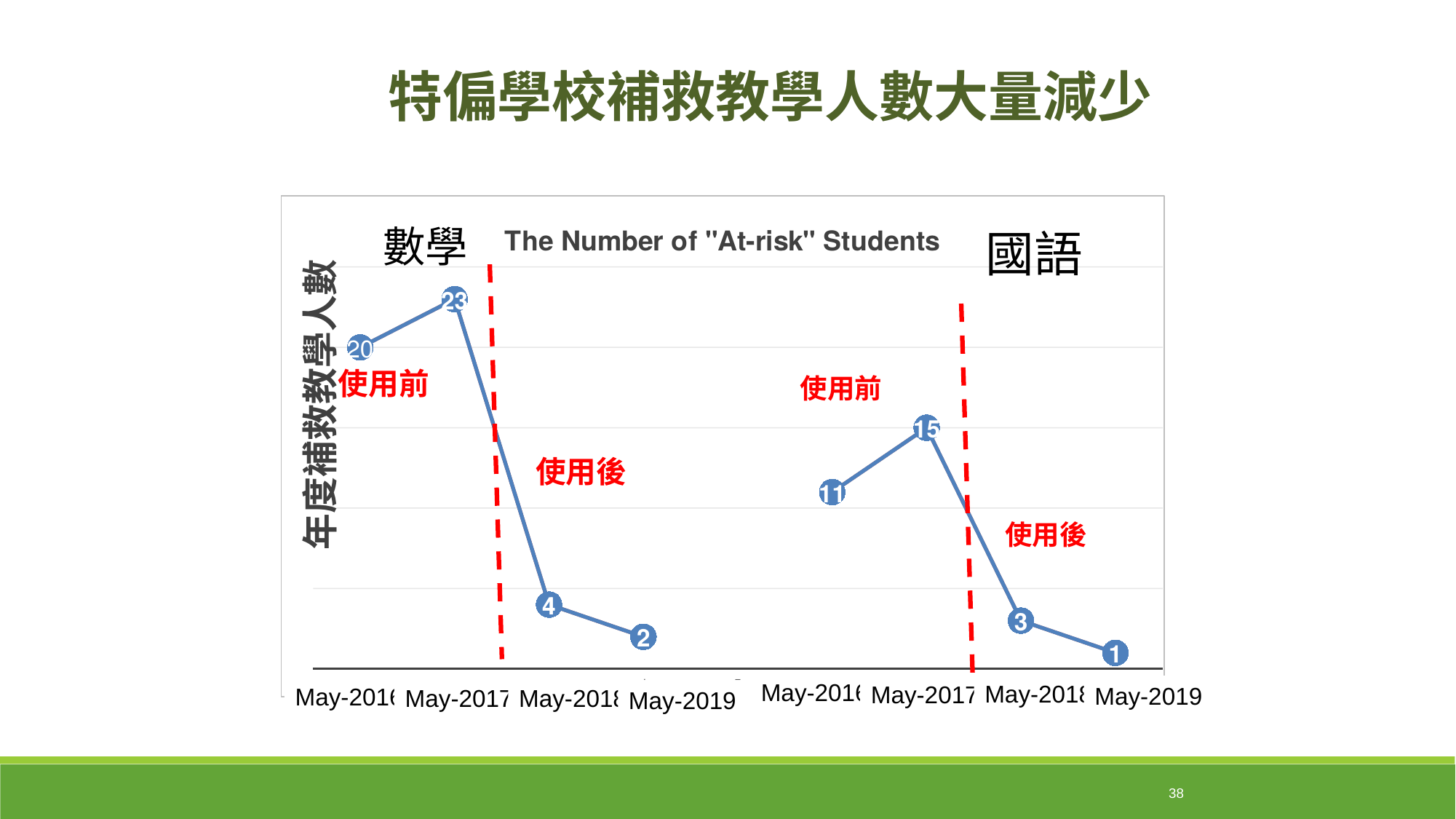

特偏學校補救教學人數大量減少

### Chart: The Number of "At-risk" Students

| Category |  |  |
|---|---|---|
數學
國語
使用前
使用前
使用後
使用後

May-2016
May-2018
May-2017
May-2019
May-2016
May-2018
May-2017
May-2019
38